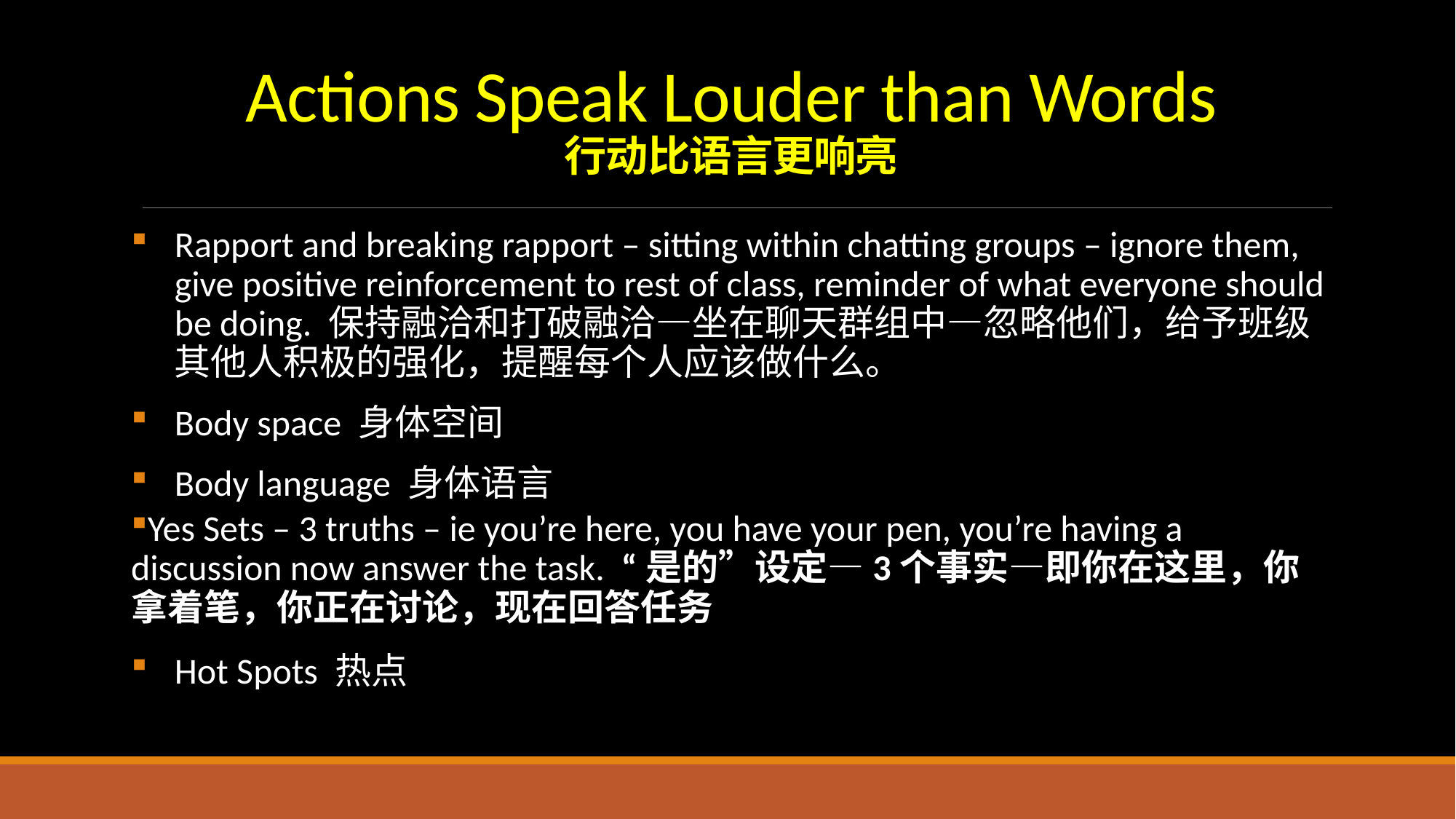

# Actions Speak Louder than Words 行动比语言更响亮
Rapport and breaking rapport – sitting within chatting groups – ignore them, give positive reinforcement to rest of class, reminder of what everyone should be doing. 保持融洽和打破融洽—坐在聊天群组中—忽略他们，给予班级其他人积极的强化，提醒每个人应该做什么。
Body space 身体空间
Body language 身体语言
Yes Sets – 3 truths – ie you’re here, you have your pen, you’re having a discussion now answer the task.  “是的”设定—3个事实—即你在这里，你拿着笔，你正在讨论，现在回答任务
Hot Spots 热点